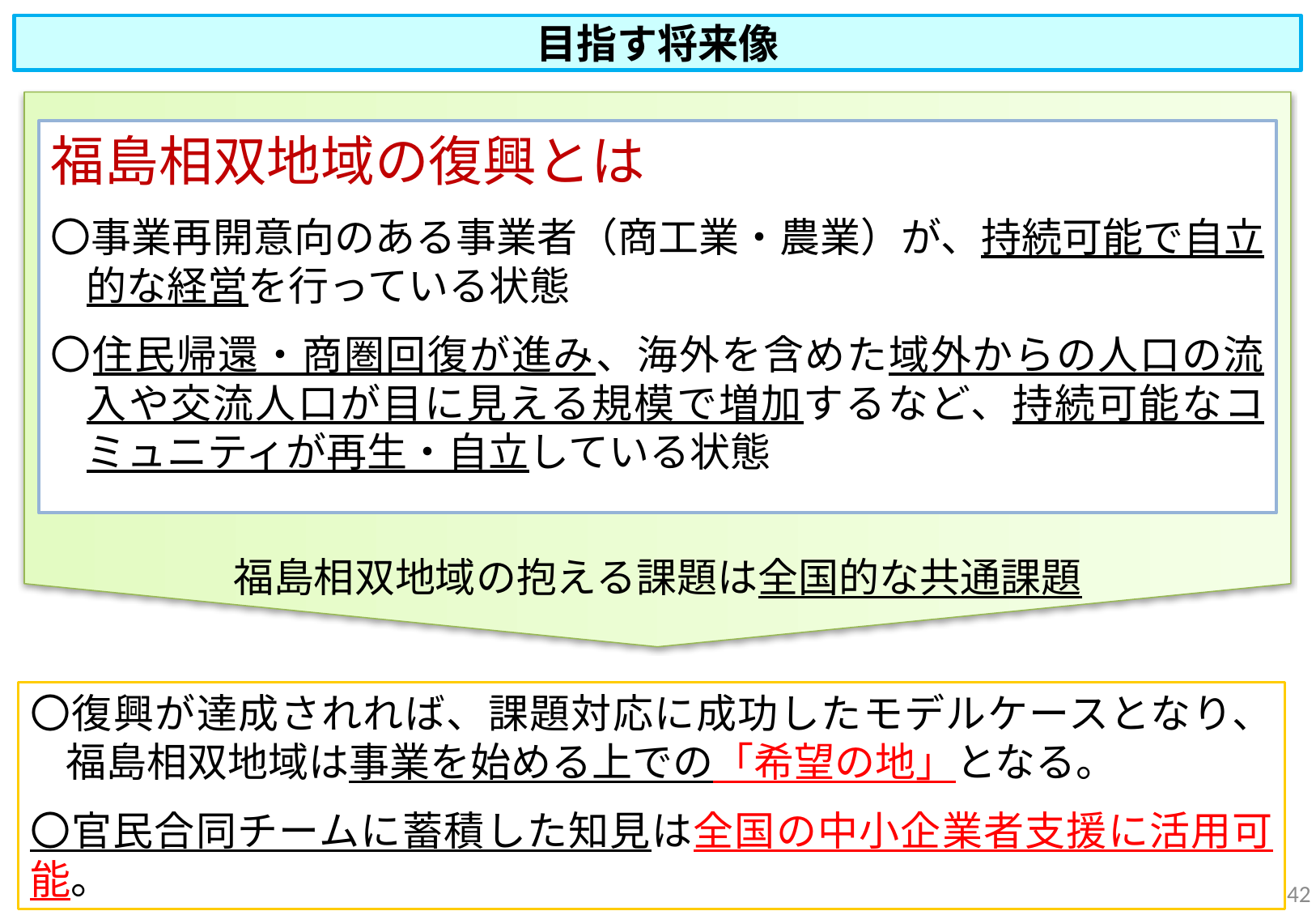

目指す将来像
福島相双地域の復興とは
〇事業再開意向のある事業者（商工業・農業）が、持続可能で自立的な経営を行っている状態
〇住民帰還・商圏回復が進み、海外を含めた域外からの人口の流入や交流人口が目に見える規模で増加するなど、持続可能なコミュニティが再生・自立している状態
福島相双地域の抱える課題は全国的な共通課題
〇復興が達成されれば、課題対応に成功したモデルケースとなり、福島相双地域は事業を始める上での「希望の地」となる。
〇官民合同チームに蓄積した知見は全国の中小企業者支援に活用可能。
42